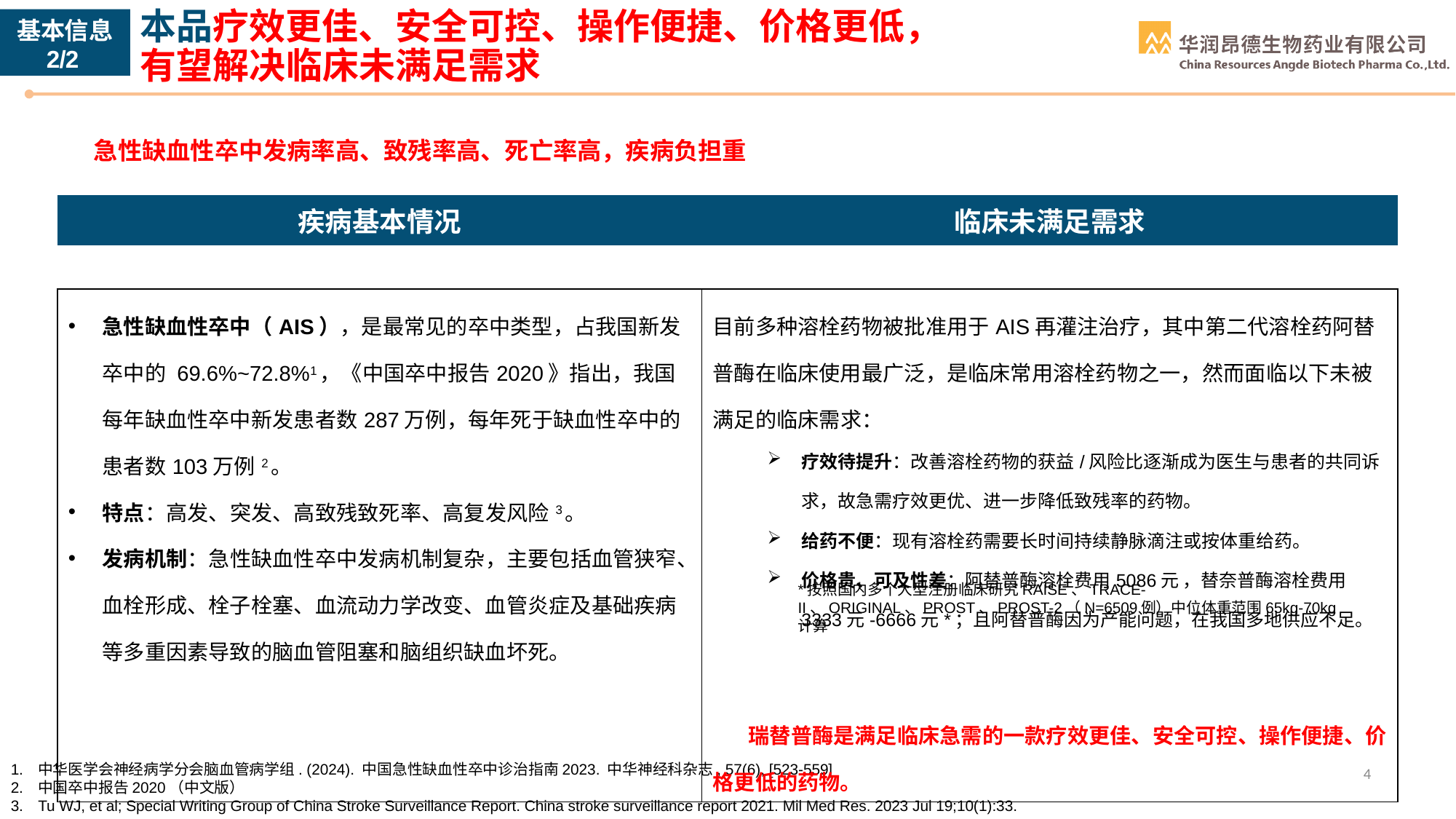

# 本品疗效更佳、安全可控、操作便捷、价格更低， 有望解决临床未满足需求

基本信息   2/2
急性缺血性卒中发病率高、致残率高、死亡率高，疾病负担重
| 疾病基本情况 | 临床未满足需求 |
| --- | --- |
|  |  |
| 急性缺血性卒中（AIS），是最常见的卒中类型，占我国新发卒中的 69.6%~72.8%1，《中国卒中报告2020》指出，我国每年缺血性卒中新发患者数287万例，每年死于缺血性卒中的患者数103万例2。 特点：高发、突发、高致残致死率、高复发风险3。 发病机制：急性缺血性卒中发病机制复杂，主要包括血管狭窄、血栓形成、栓子栓塞、血流动力学改变、血管炎症及基础疾病等多重因素导致的脑血管阻塞和脑组织缺血坏死。 | 目前多种溶栓药物被批准用于AIS再灌注治疗，其中第二代溶栓药阿替普酶在临床使用最广泛，是临床常用溶栓药物之一，然而面临以下未被满足的临床需求： 疗效待提升：改善溶栓药物的获益/风险比逐渐成为医生与患者的共同诉求，故急需疗效更优、进一步降低致残率的药物。 给药不便：现有溶栓药需要长时间持续静脉滴注或按体重给药。 价格贵、可及性差：阿替普酶溶栓费用5086元 ，替奈普酶溶栓费用3333元-6666元\*；且阿替普酶因为产能问题，在我国多地供应不足。 瑞替普酶是满足临床急需的一款疗效更佳、安全可控、操作便捷、价格更低的药物。 |
*按照国内多个大型注册临床研究RAISE、TRACE-II、ORIGINAL、PROST、PROST-2（N=6509例）中位体重范围65kg-70kg计算
中华医学会神经病学分会脑血管病学组. (2024). 中国急性缺血性卒中诊治指南2023. 中华神经科杂志, 57(6), [523-559]
中国卒中报告2020（中文版）
Tu WJ, et al; Special Writing Group of China Stroke Surveillance Report. China stroke surveillance report 2021. Mil Med Res. 2023 Jul 19;10(1):33.